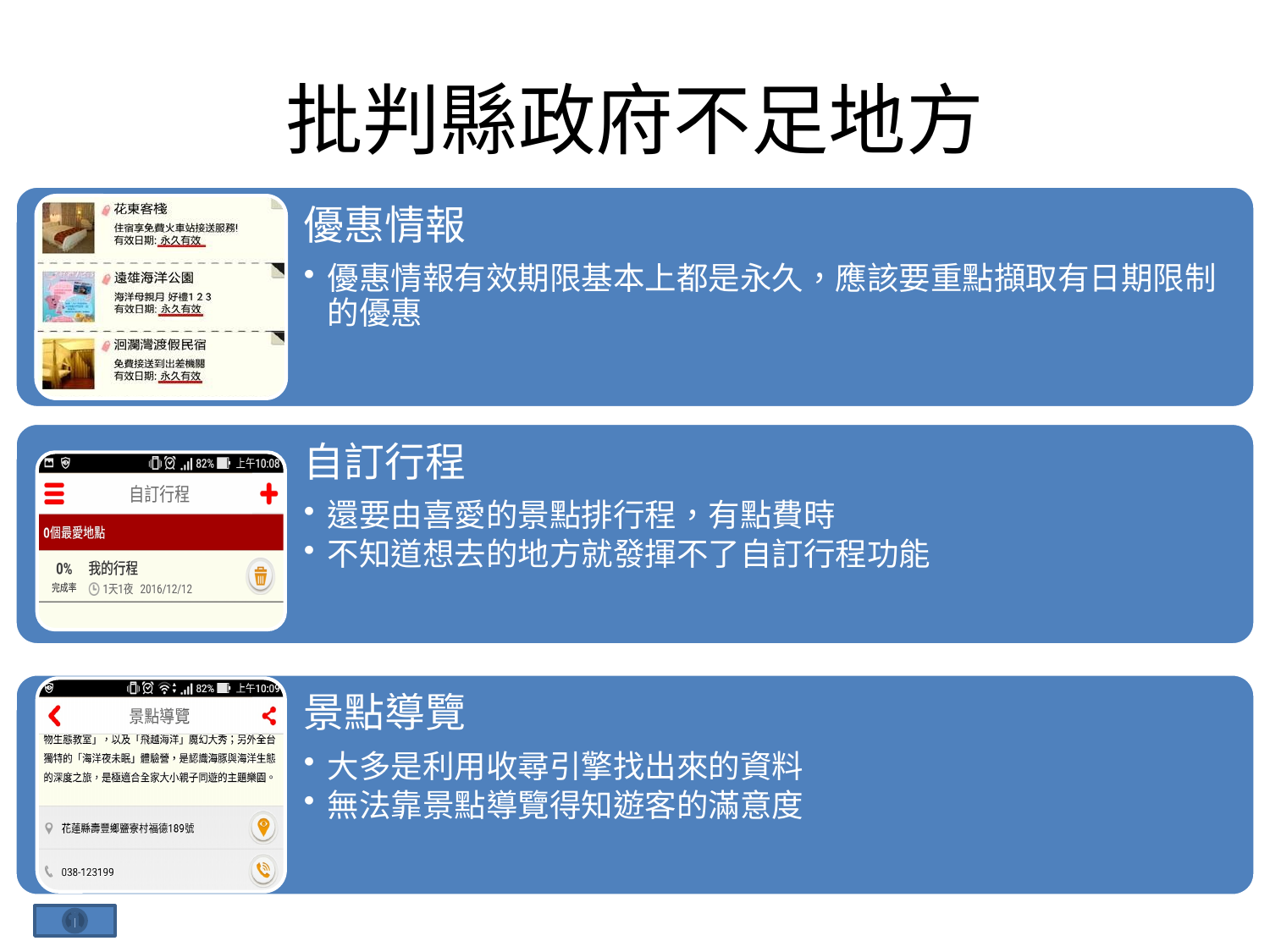

# 批判縣政府不足地方
優惠情報
優惠情報有效期限基本上都是永久，應該要重點擷取有日期限制的優惠
自訂行程
還要由喜愛的景點排行程，有點費時
不知道想去的地方就發揮不了自訂行程功能
景點導覽
大多是利用收尋引擎找出來的資料
無法靠景點導覽得知遊客的滿意度